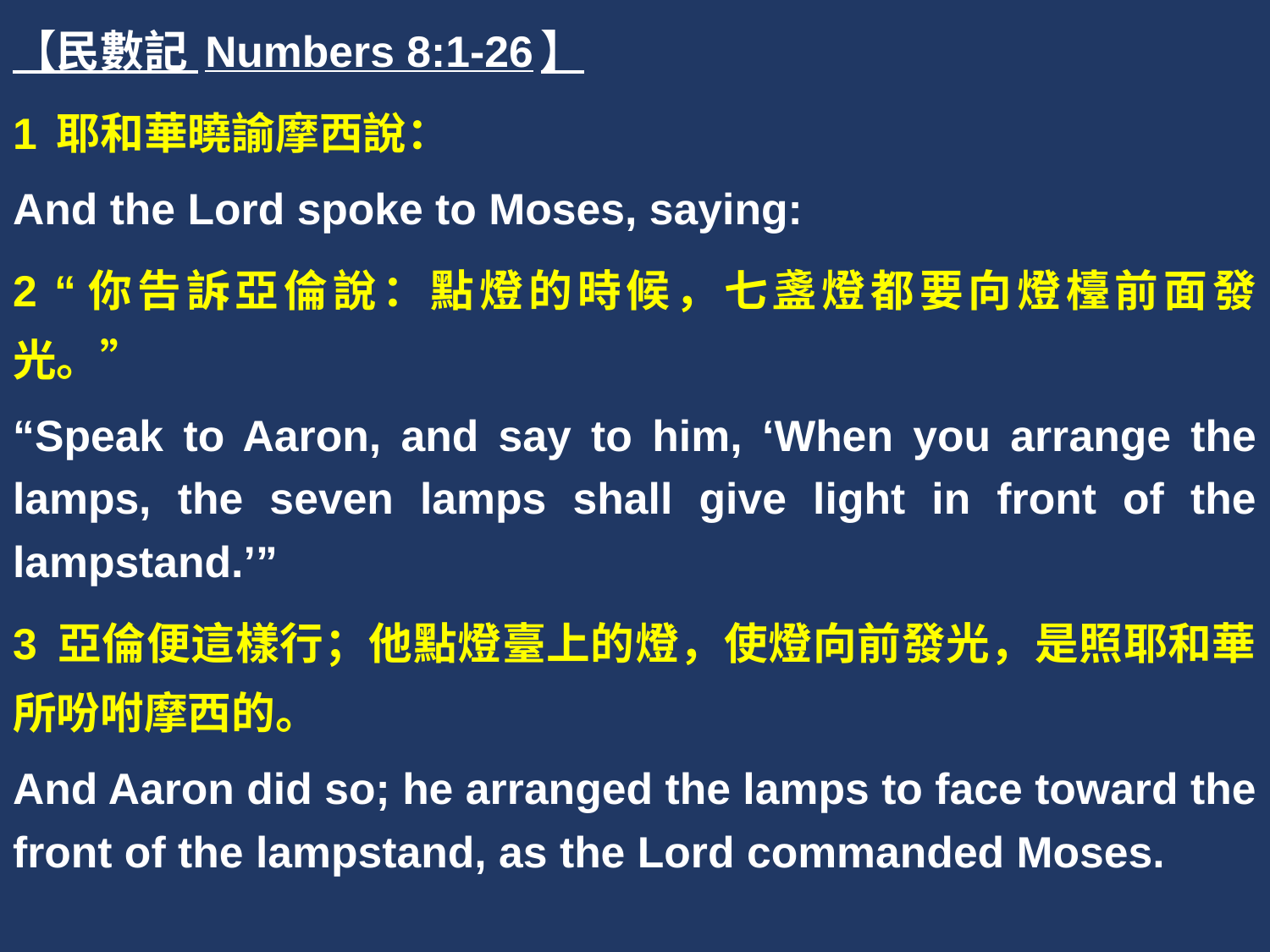

【民數記 Numbers 8:1-26】
1 耶和華曉諭摩西說：
And the Lord spoke to Moses, saying:
2 “你告訴亞倫說：點燈的時候，七盞燈都要向燈檯前面發光。”
“Speak to Aaron, and say to him, ‘When you arrange the lamps, the seven lamps shall give light in front of the lampstand.’”
3 亞倫便這樣行；他點燈臺上的燈，使燈向前發光，是照耶和華所吩咐摩西的。
And Aaron did so; he arranged the lamps to face toward the front of the lampstand, as the Lord commanded Moses.